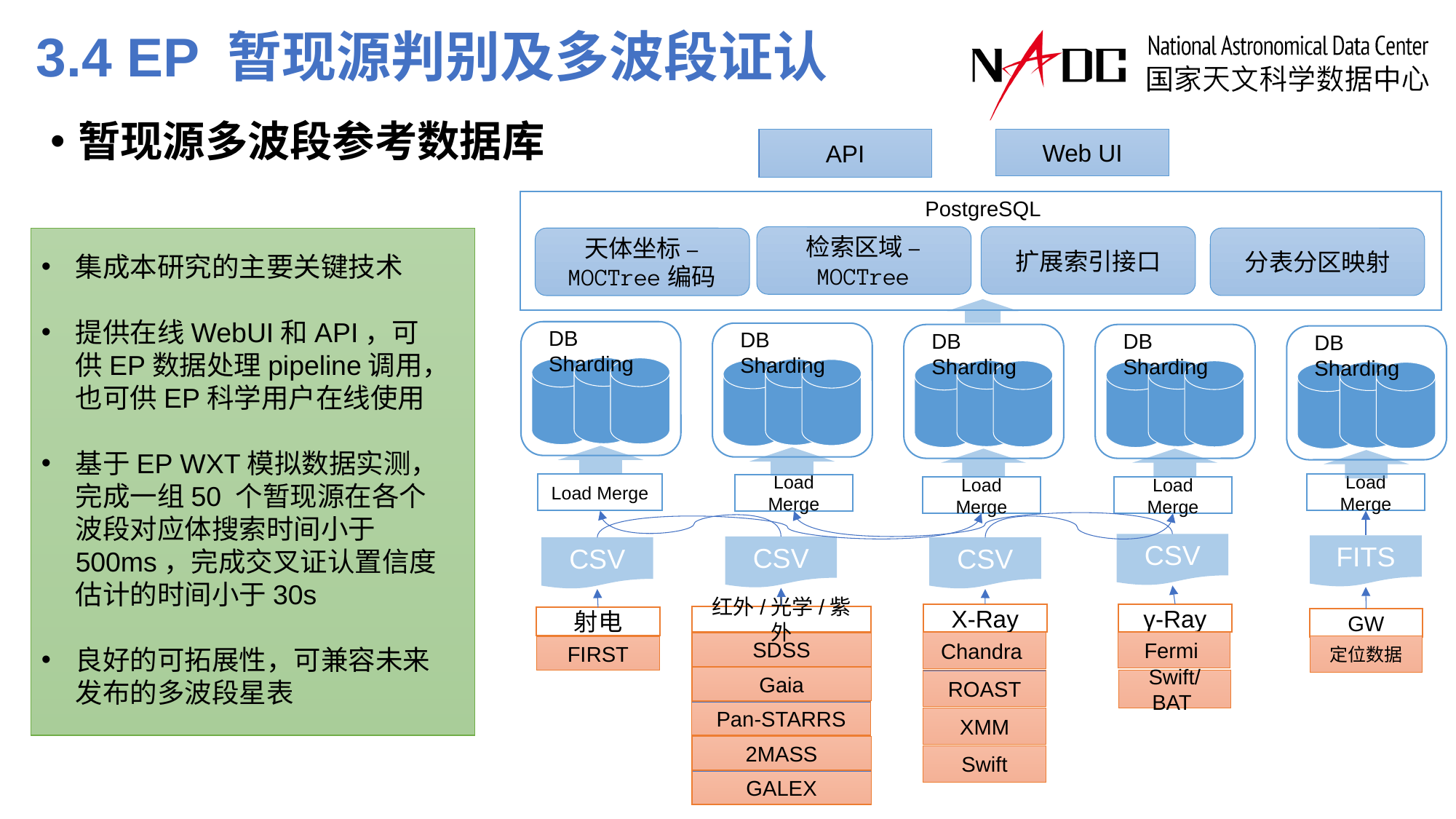

3.4 EP 暂现源判别及多波段证认
暂现源多波段参考数据库
API
Web UI
PostgreSQL

扩展索引接口
检索区域-MOCTree

分表分区映射
天体坐标-MOCTree编码
集成本研究的主要关键技术

提供在线WebUI和API，可供EP数据处理pipeline调用，也可供EP科学用户在线使用

基于EP WXT模拟数据实测，完成一组50 个暂现源在各个波段对应体搜索时间小于500ms，完成交叉证认置信度估计的时间小于30s

良好的可拓展性，可兼容未来发布的多波段星表

DB Sharding

DB Sharding

DB Sharding

DB Sharding

DB Sharding

Load Merge
Load Merge
Load Merge
Load Merge
Load Merge
CSV
FITS
CSV
CSV
CSV
X-Ray
γ-Ray
红外/光学/紫外
射电
GW
Fermi
Chandra
SDSS
定位数据
FIRST
Gaia
Swift/BAT
ROAST
Pan-STARRS
XMM
2MASS
Swift
GALEX